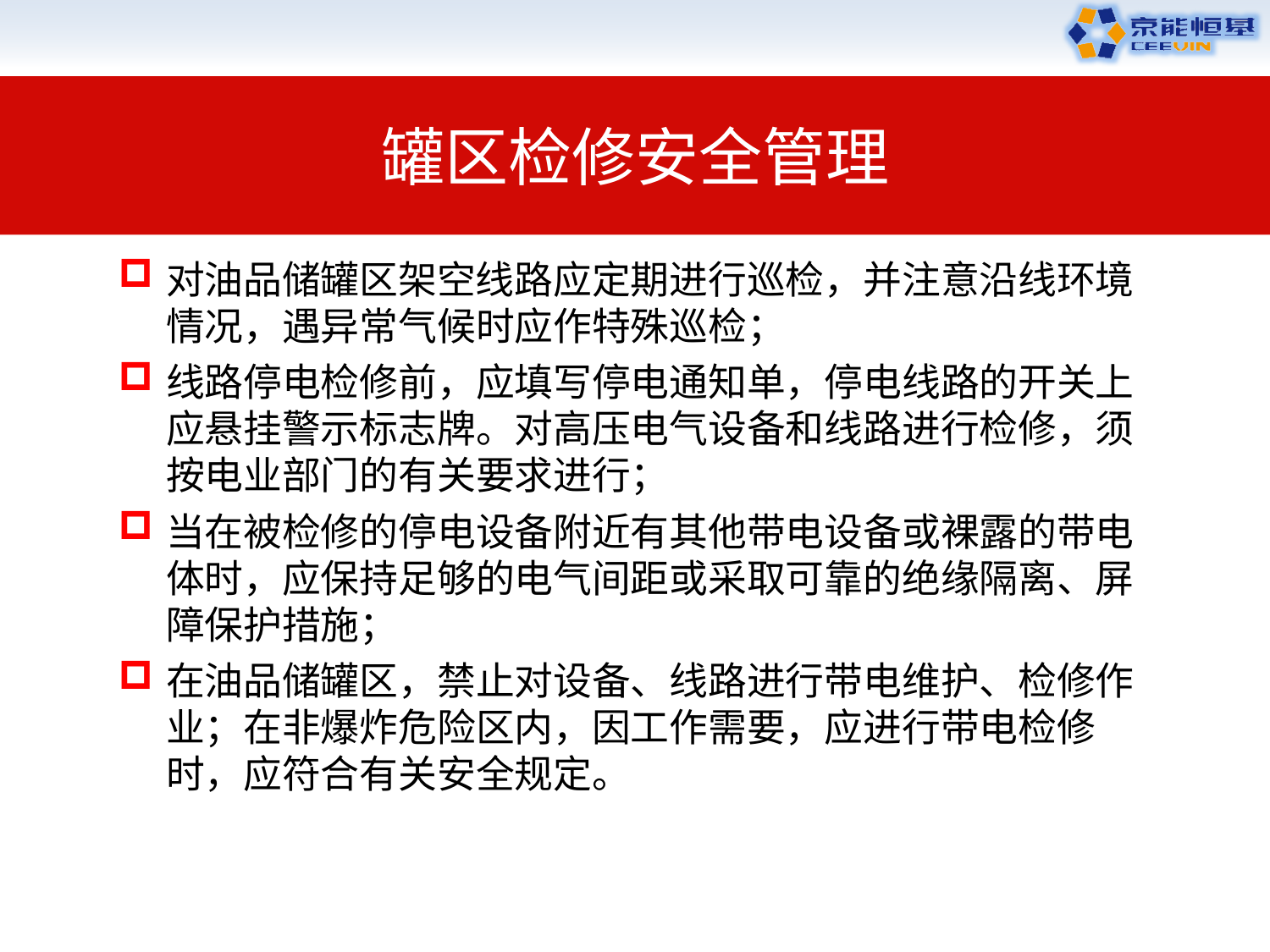

罐区检修安全管理
对油品储罐区架空线路应定期进行巡检，并注意沿线环境情况，遇异常气候时应作特殊巡检；
线路停电检修前，应填写停电通知单，停电线路的开关上应悬挂警示标志牌。对高压电气设备和线路进行检修，须按电业部门的有关要求进行；
当在被检修的停电设备附近有其他带电设备或裸露的带电体时，应保持足够的电气间距或采取可靠的绝缘隔离、屏障保护措施；
在油品储罐区，禁止对设备、线路进行带电维护、检修作业；在非爆炸危险区内，因工作需要，应进行带电检修时，应符合有关安全规定。